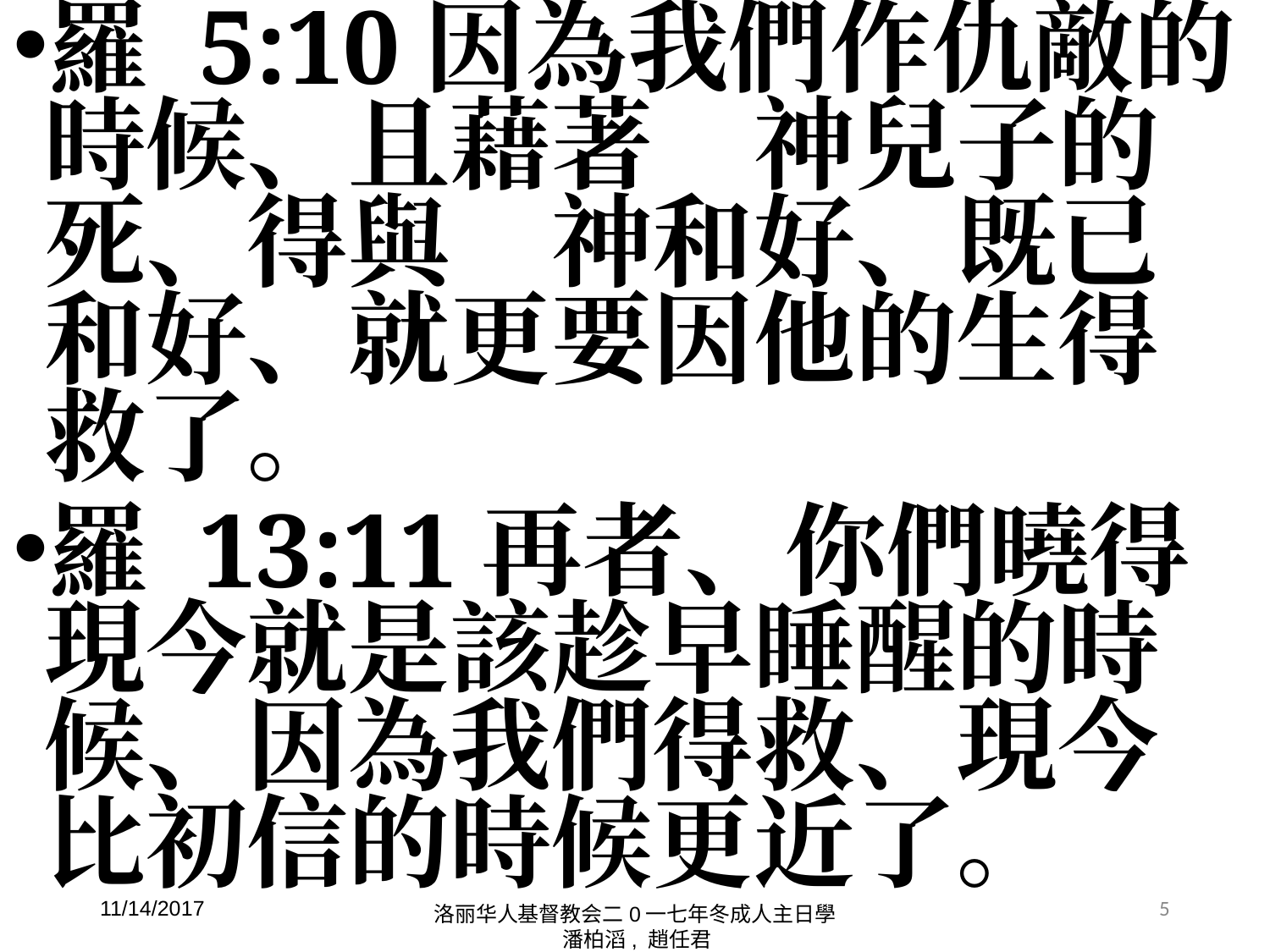

羅 5:10因為我們作仇敵的時候、且藉著　神兒子的死、得與　神和好、既已和好、就更要因他的生得救了。
羅 13:11再者、你們曉得現今就是該趁早睡醒的時候、因為我們得救、現今比初信的時候更近了。

11/14/2017
5
洛丽华人基督教会二0一七年冬成人主日學   潘柏滔, 趙任君